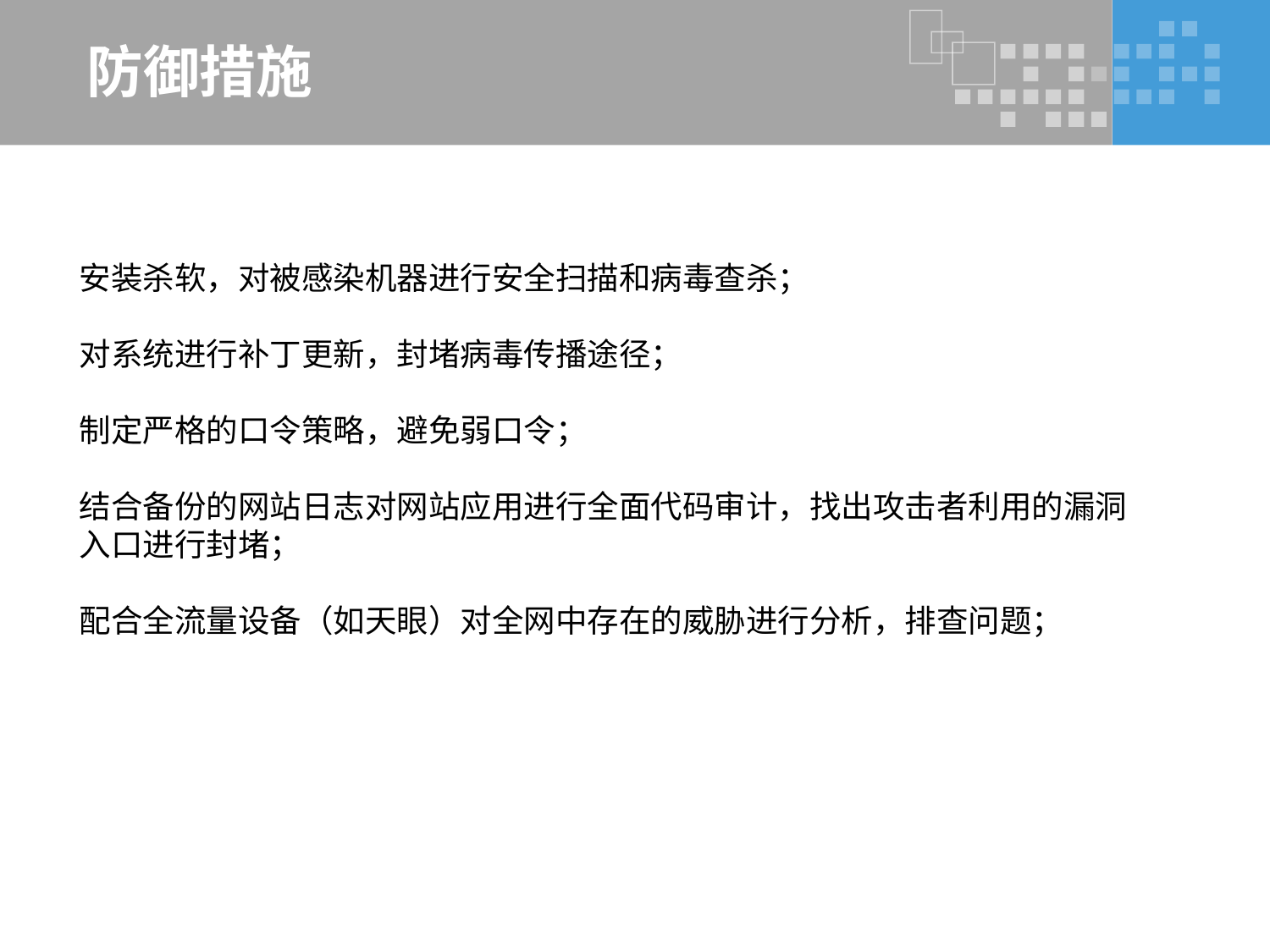

# 防御措施
安装杀软，对被感染机器进行安全扫描和病毒查杀；

对系统进行补丁更新，封堵病毒传播途径；

制定严格的口令策略，避免弱口令；

结合备份的网站日志对网站应用进行全面代码审计，找出攻击者利用的漏洞
入口进行封堵；

配合全流量设备（如天眼）对全网中存在的威胁进行分析，排查问题；